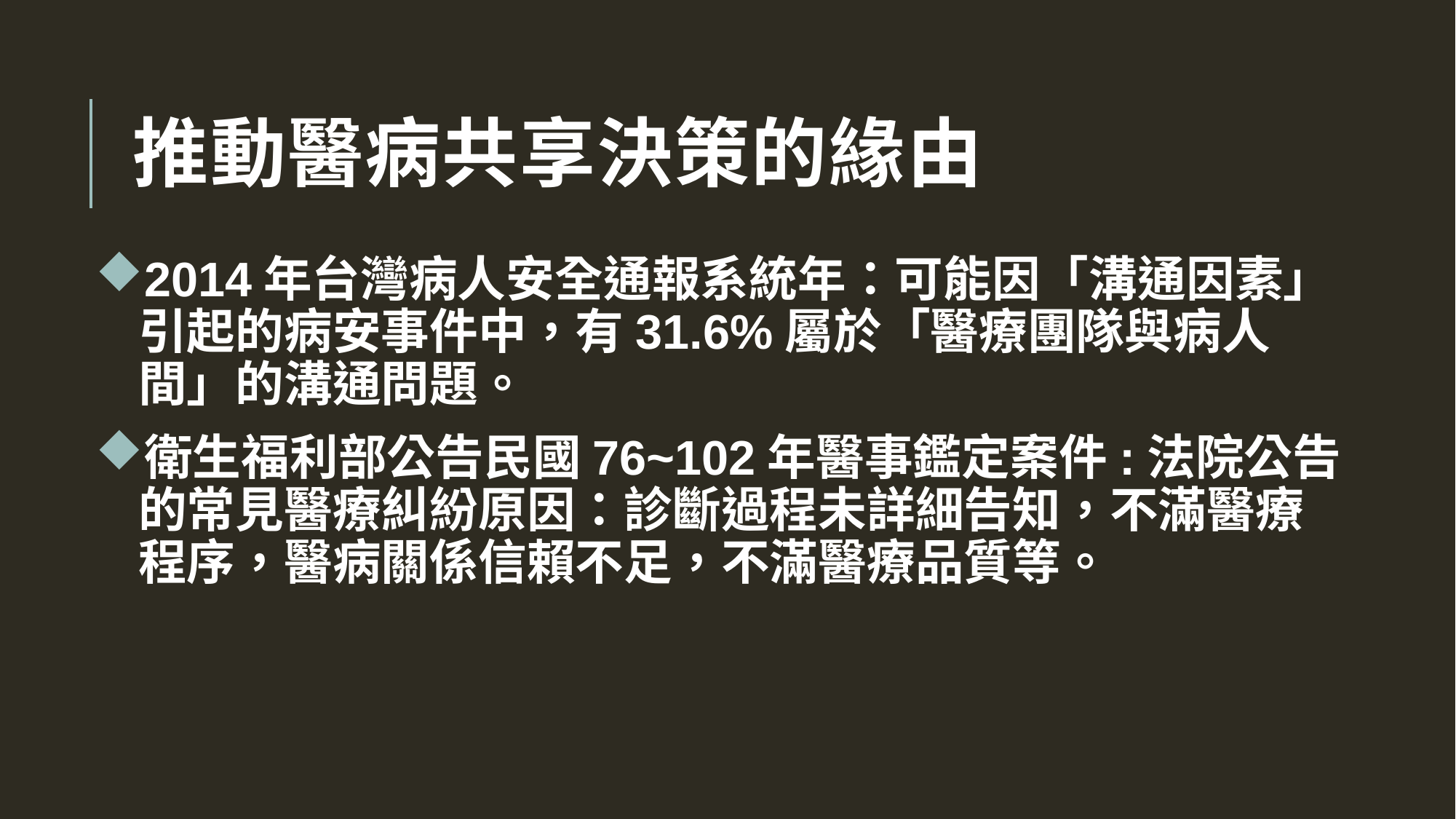

推動醫病共享決策的緣由
2014年台灣病人安全通報系統年：可能因「溝通因素」引起的病安事件中，有31.6%屬於「醫療團隊與病人間」的溝通問題。
衛生福利部公告民國76~102年醫事鑑定案件:法院公告的常見醫療糾紛原因：診斷過程未詳細告知，不滿醫療程序，醫病關係信賴不足，不滿醫療品質等。